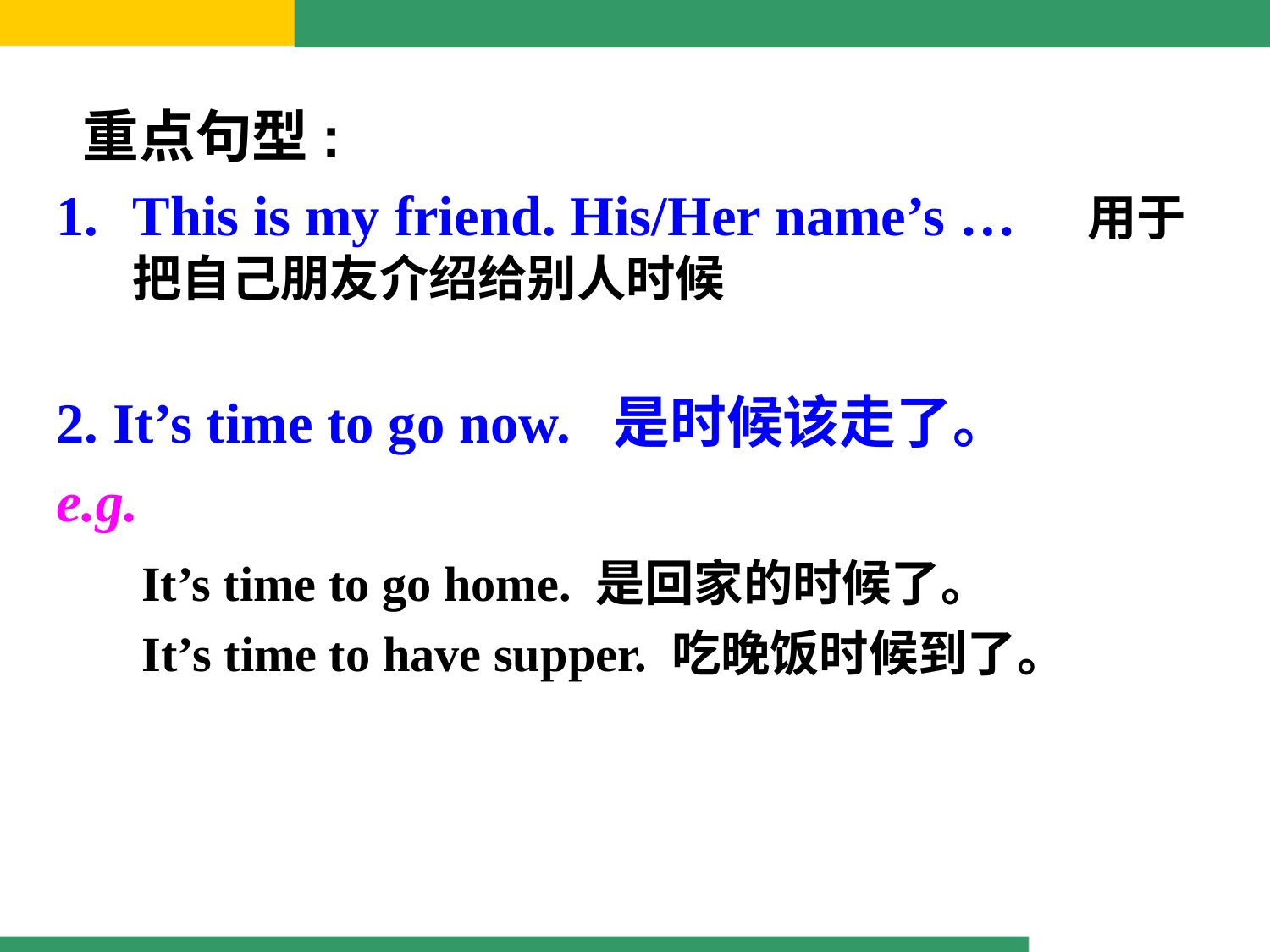

重点句型:
This is my friend. His/Her name’s …    用于把自己朋友介绍给别人时候

2. It’s time to go now.  是时候该走了。
e.g.
      It’s time to go home. 是回家的时候了。
       It’s time to have supper. 吃晚饭时候到了。